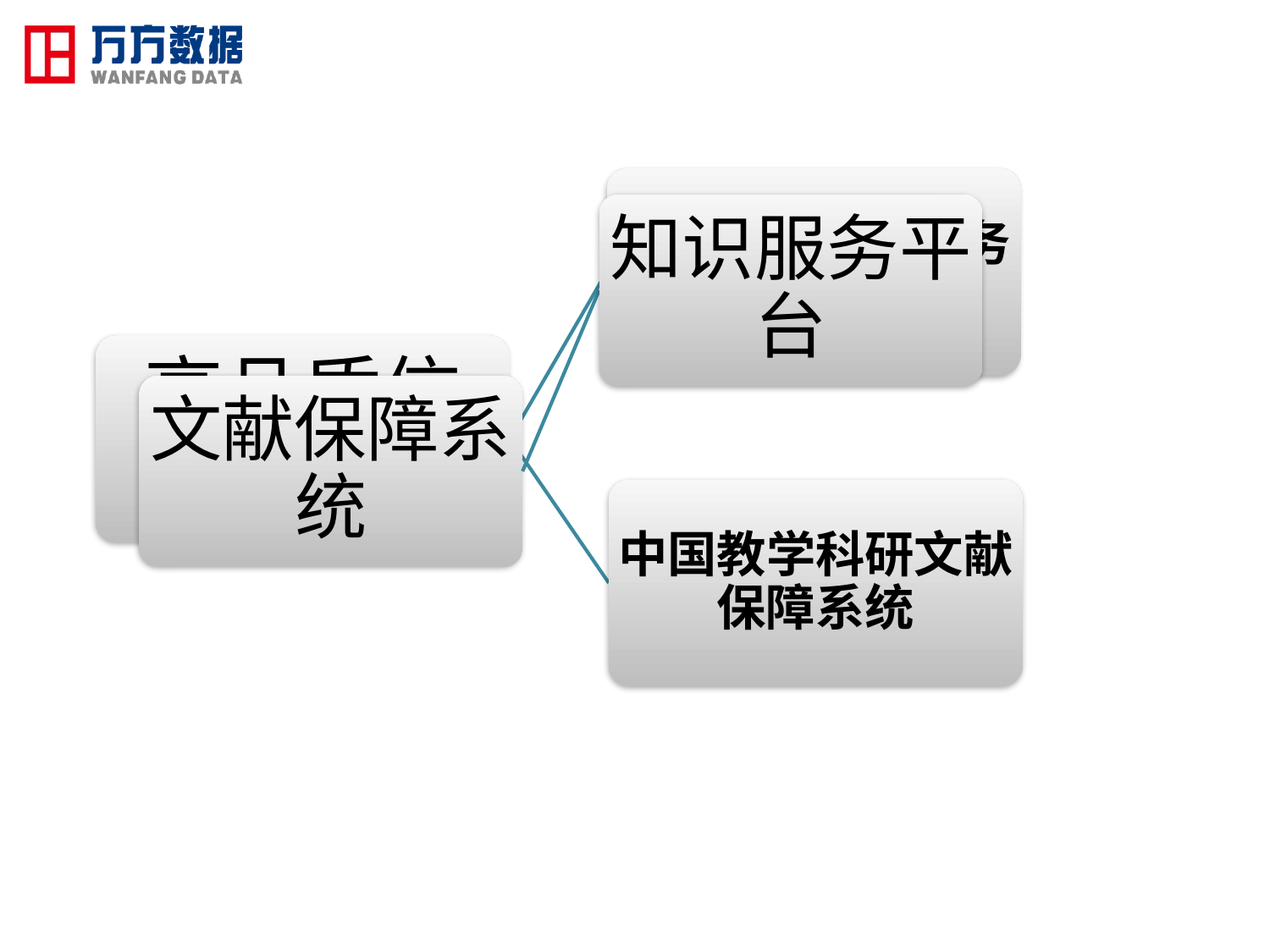

高品质信息资源

万方数据知识服务平台

中国教学科研文献保障系统
文献保障系统

知识服务平台